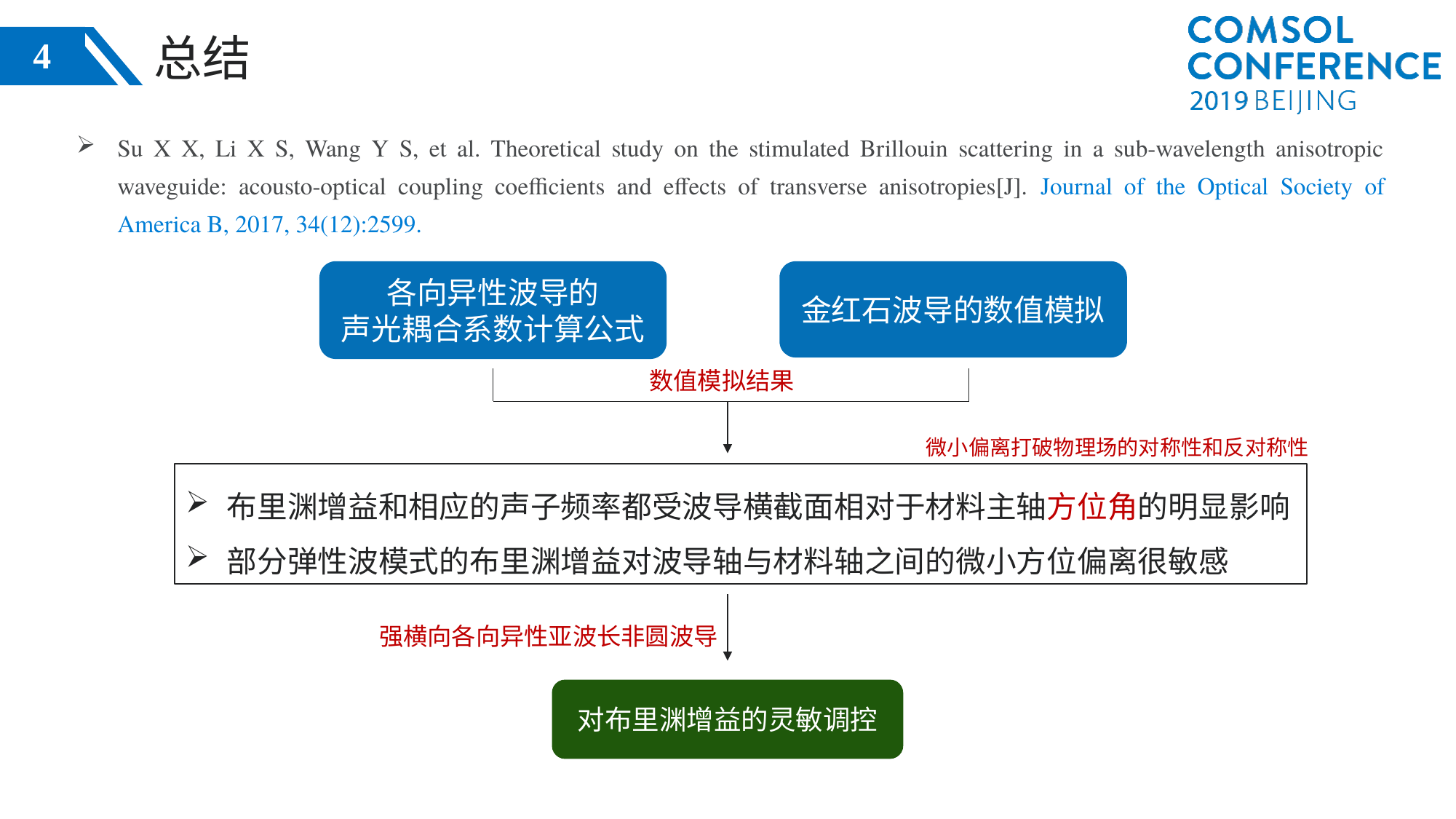

总结

4
Su X X, Li X S, Wang Y S, et al. Theoretical study on the stimulated Brillouin scattering in a sub-wavelength anisotropic waveguide: acousto-optical coupling coefficients and effects of transverse anisotropies[J]. Journal of the Optical Society of America B, 2017, 34(12):2599.
各向异性波导的
声光耦合系数计算公式
金红石波导的数值模拟
数值模拟结果
微小偏离打破物理场的对称性和反对称性
布里渊增益和相应的声子频率都受波导横截面相对于材料主轴方位角的明显影响
部分弹性波模式的布里渊增益对波导轴与材料轴之间的微小方位偏离很敏感
强横向各向异性亚波长非圆波导
对布里渊增益的灵敏调控